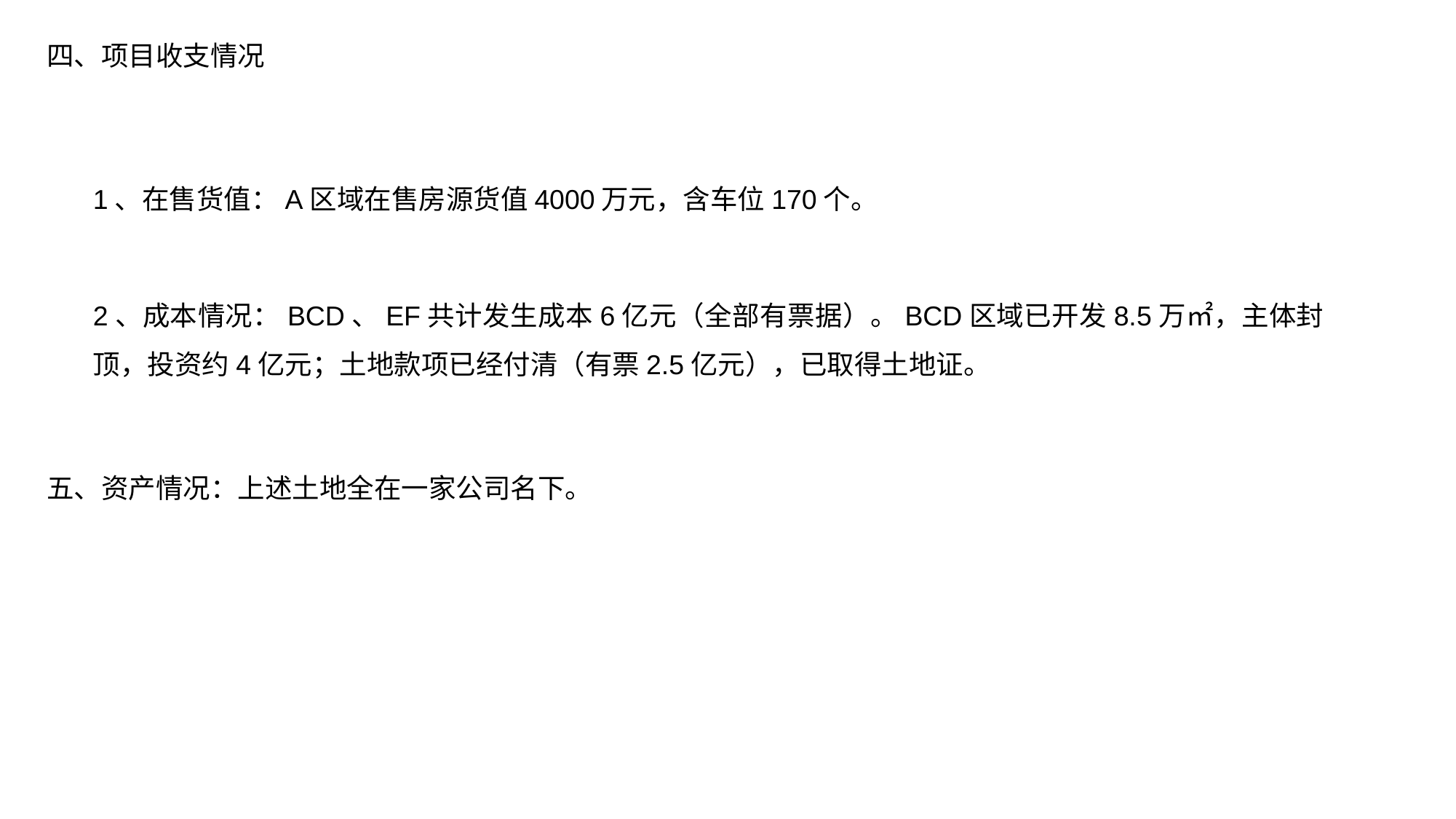

四、项目收支情况
1、在售货值：A区域在售房源货值4000万元，含车位170个。

2、成本情况：BCD、EF共计发生成本6亿元（全部有票据）。BCD区域已开发8.5万㎡，主体封顶，投资约4亿元；土地款项已经付清（有票2.5亿元），已取得土地证。
五、资产情况：上述土地全在一家公司名下。